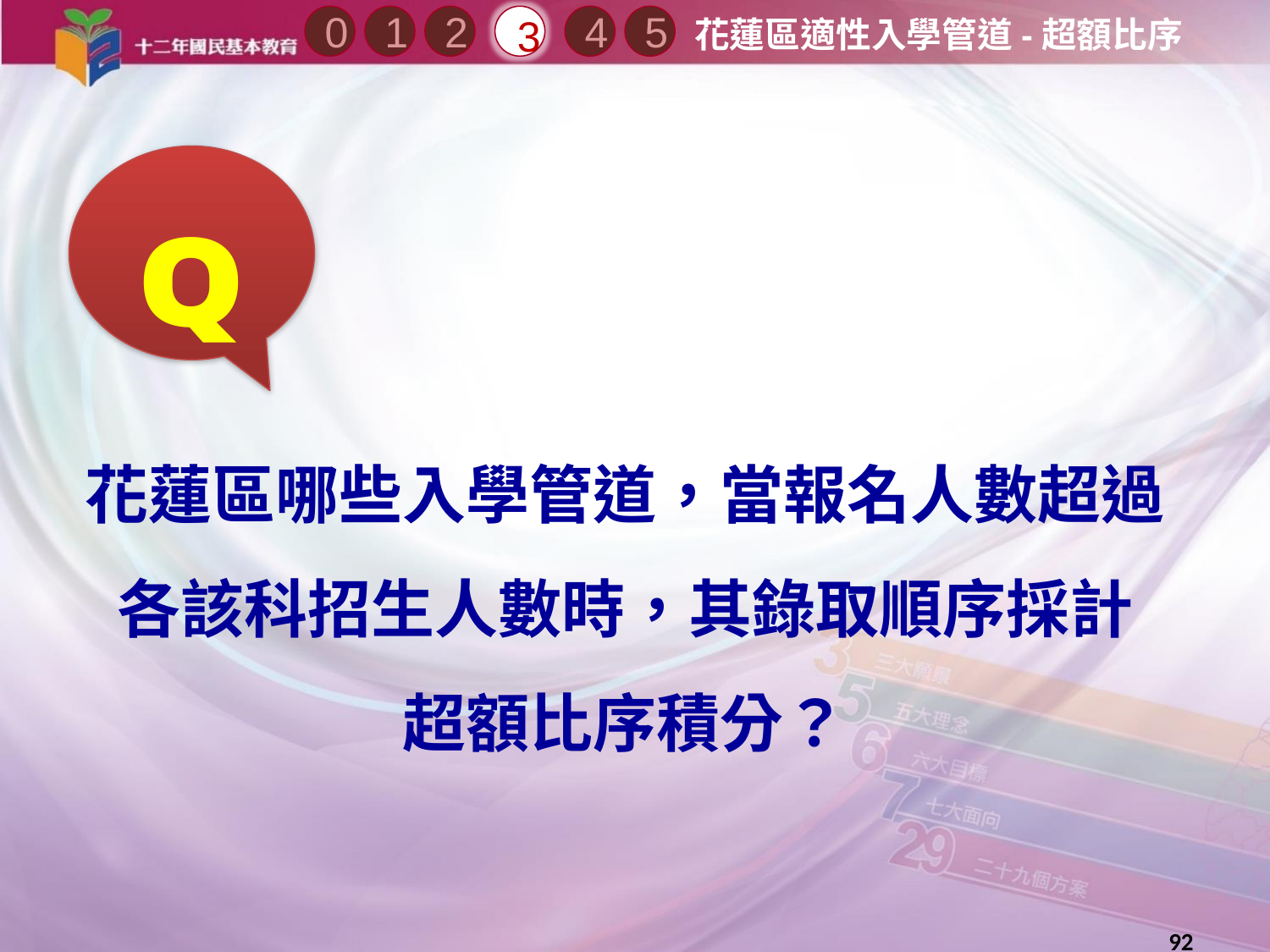

0
2
3
1
4
5
花蓮區適性入學管道-超額比序
Q
花蓮區哪些入學管道，當報名人數超過各該科招生人數時，其錄取順序採計
超額比序積分？
92